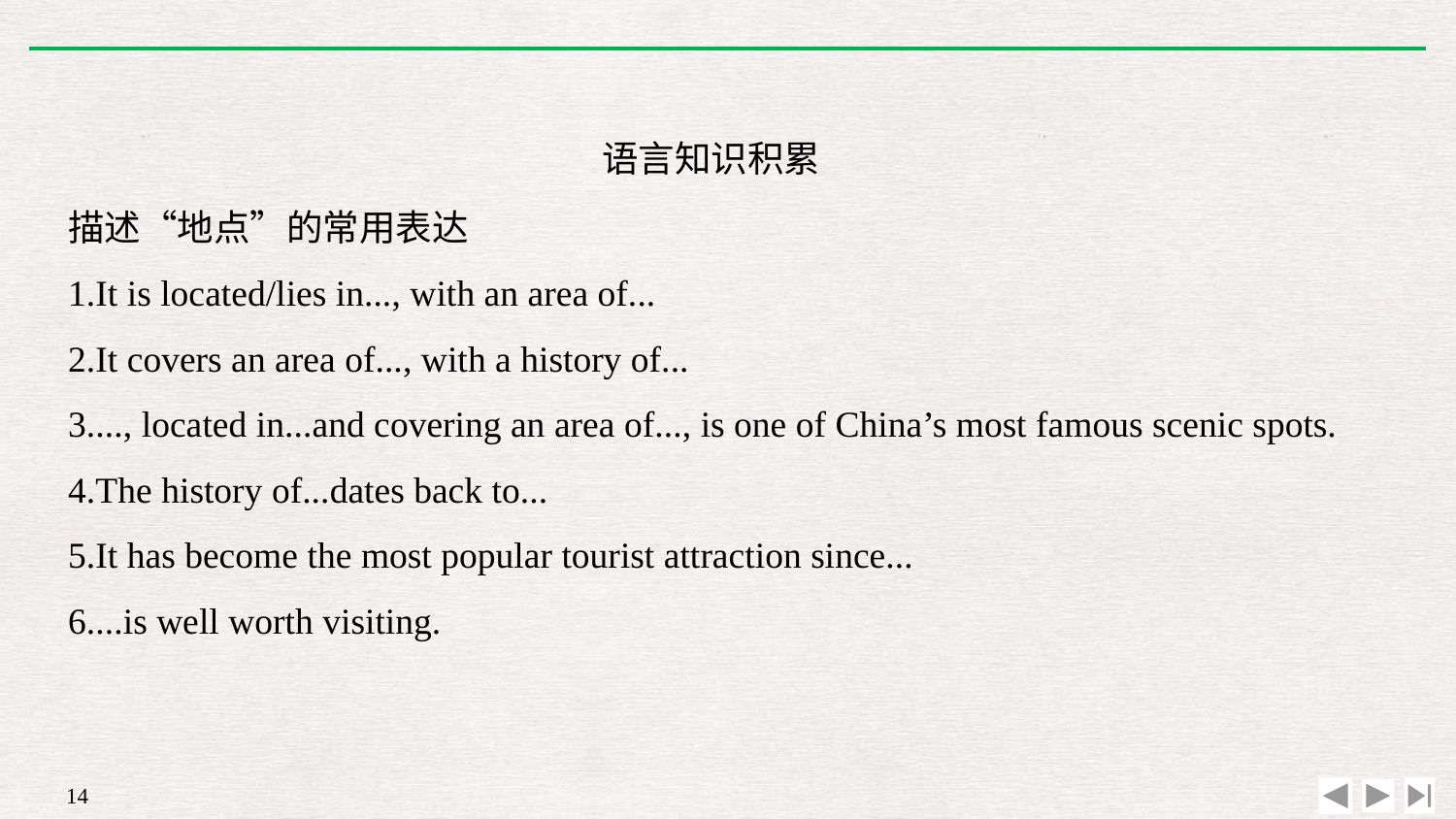

语言知识积累
描述“地点”的常用表达
1.It is located/lies in..., with an area of...
2.It covers an area of..., with a history of...
3...., located in...and covering an area of..., is one of China’s most famous scenic spots.
4.The history of...dates back to...
5.It has become the most popular tourist attraction since...
6....is well worth visiting.